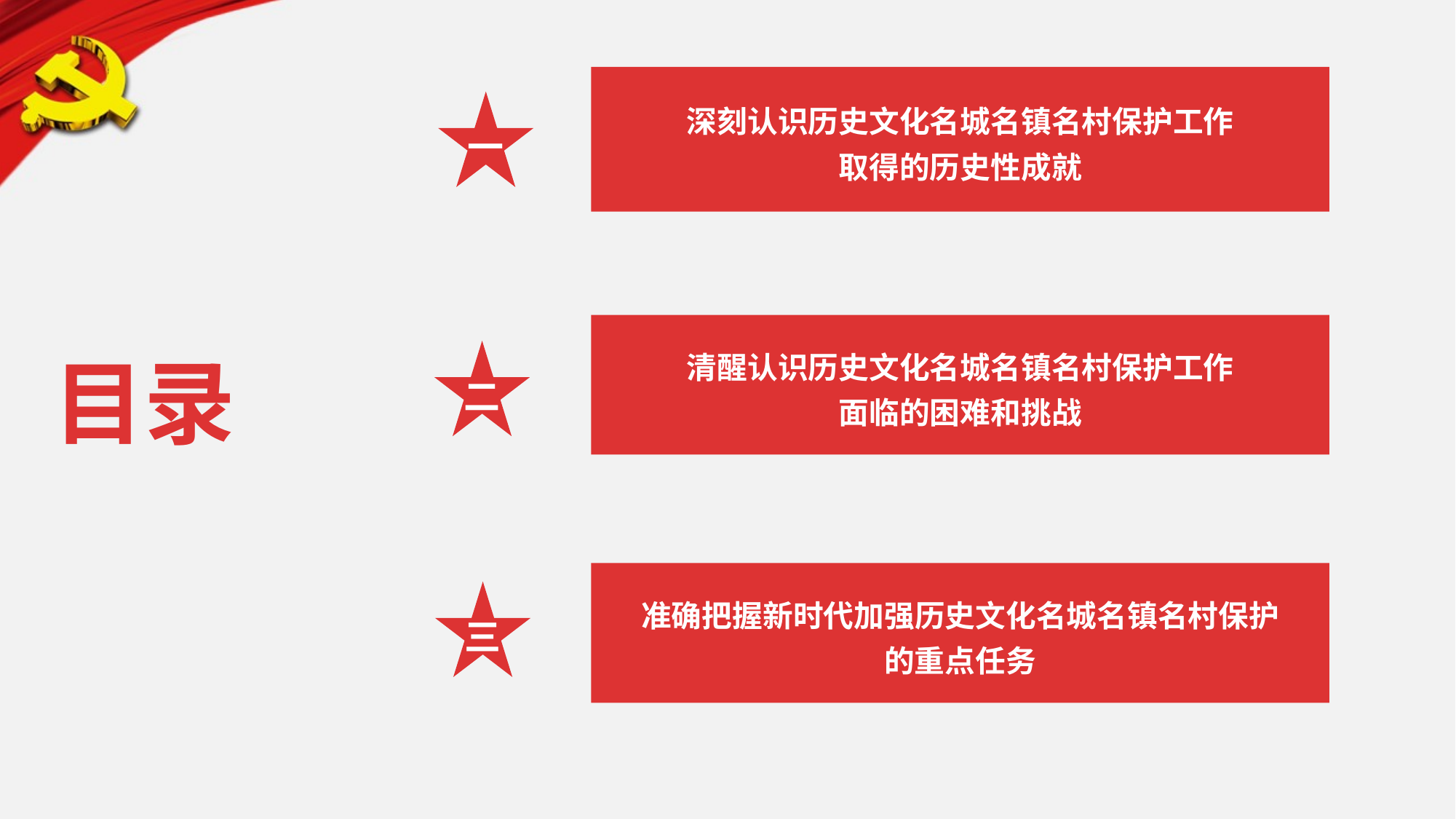

深刻认识历史文化名城名镇名村保护工作
取得的历史性成就
一
清醒认识历史文化名城名镇名村保护工作
面临的困难和挑战
目录
二
准确把握新时代加强历史文化名城名镇名村保护
的重点任务
三